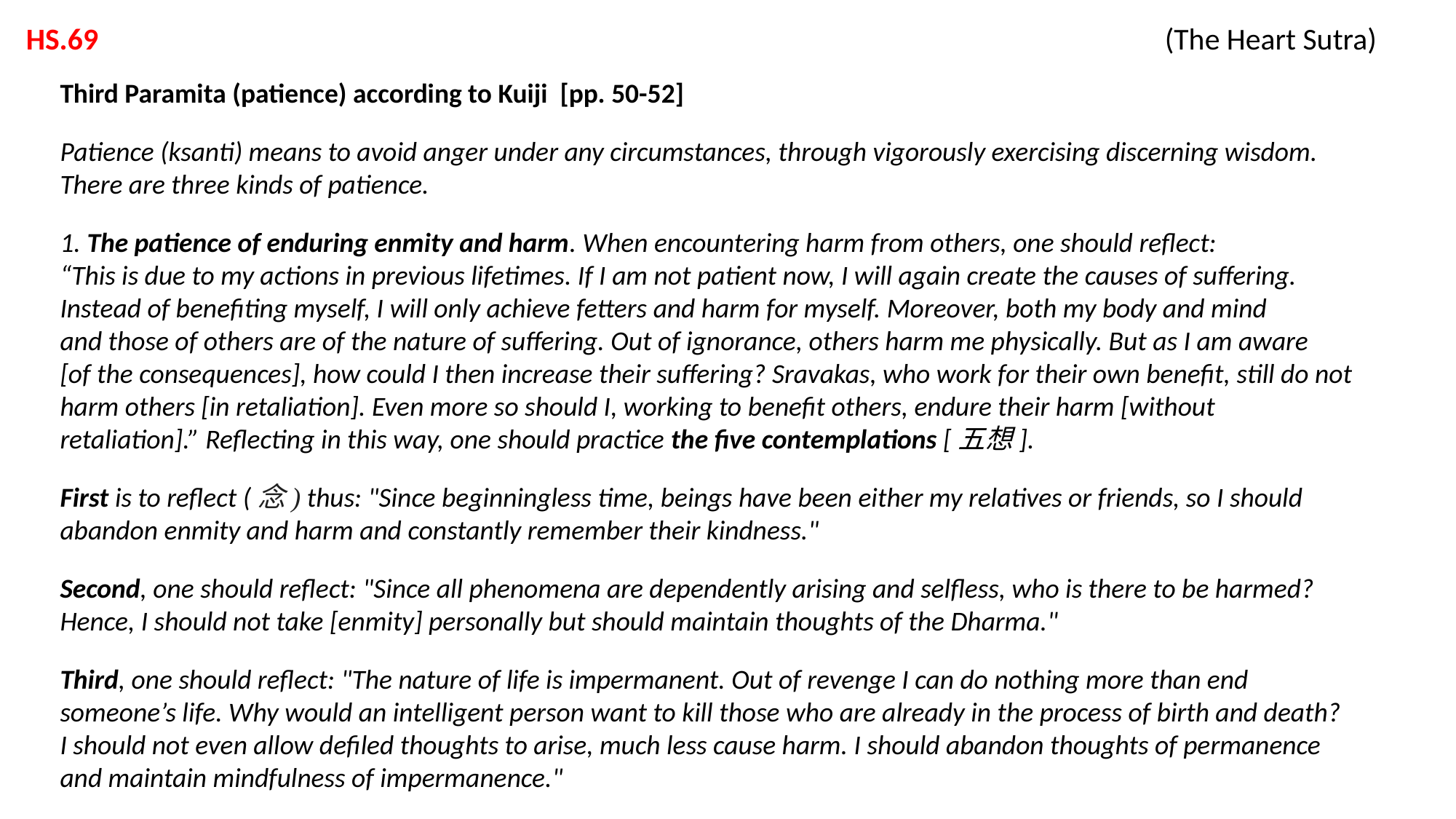

HS.69  			  			                                                                      (The Heart Sutra)
Third Paramita (patience) according to Kuiji  [pp. 50-52]

Patience (ksanti) means to avoid anger under any circumstances, through vigorously exercising discerning wisdom. There are three kinds of patience.

1. The patience of enduring enmity and harm. When encountering harm from others, one should reflect:
“This is due to my actions in previous lifetimes. If I am not patient now, I will again create the causes of suffering.
Instead of benefiting myself, I will only achieve fetters and harm for myself. Moreover, both my body and mind
and those of others are of the nature of suffering. Out of ignorance, others harm me physically. But as I am aware
[of the consequences], how could I then increase their suffering? Sravakas, who work for their own benefit, still do not harm others [in retaliation]. Even more so should I, working to benefit others, endure their harm [without retaliation].” Reflecting in this way, one should practice the five contemplations [五想].

First is to reflect (念) thus: "Since beginningless time, beings have been either my relatives or friends, so I should abandon enmity and harm and constantly remember their kindness."

Second, one should reflect: "Since all phenomena are dependently arising and selfless, who is there to be harmed? Hence, I should not take [enmity] personally but should maintain thoughts of the Dharma."

Third, one should reflect: "The nature of life is impermanent. Out of revenge I can do nothing more than end someone’s life. Why would an intelligent person want to kill those who are already in the process of birth and death? I should not even allow defiled thoughts to arise, much less cause harm. I should abandon thoughts of permanence and maintain mindfulness of impermanence."